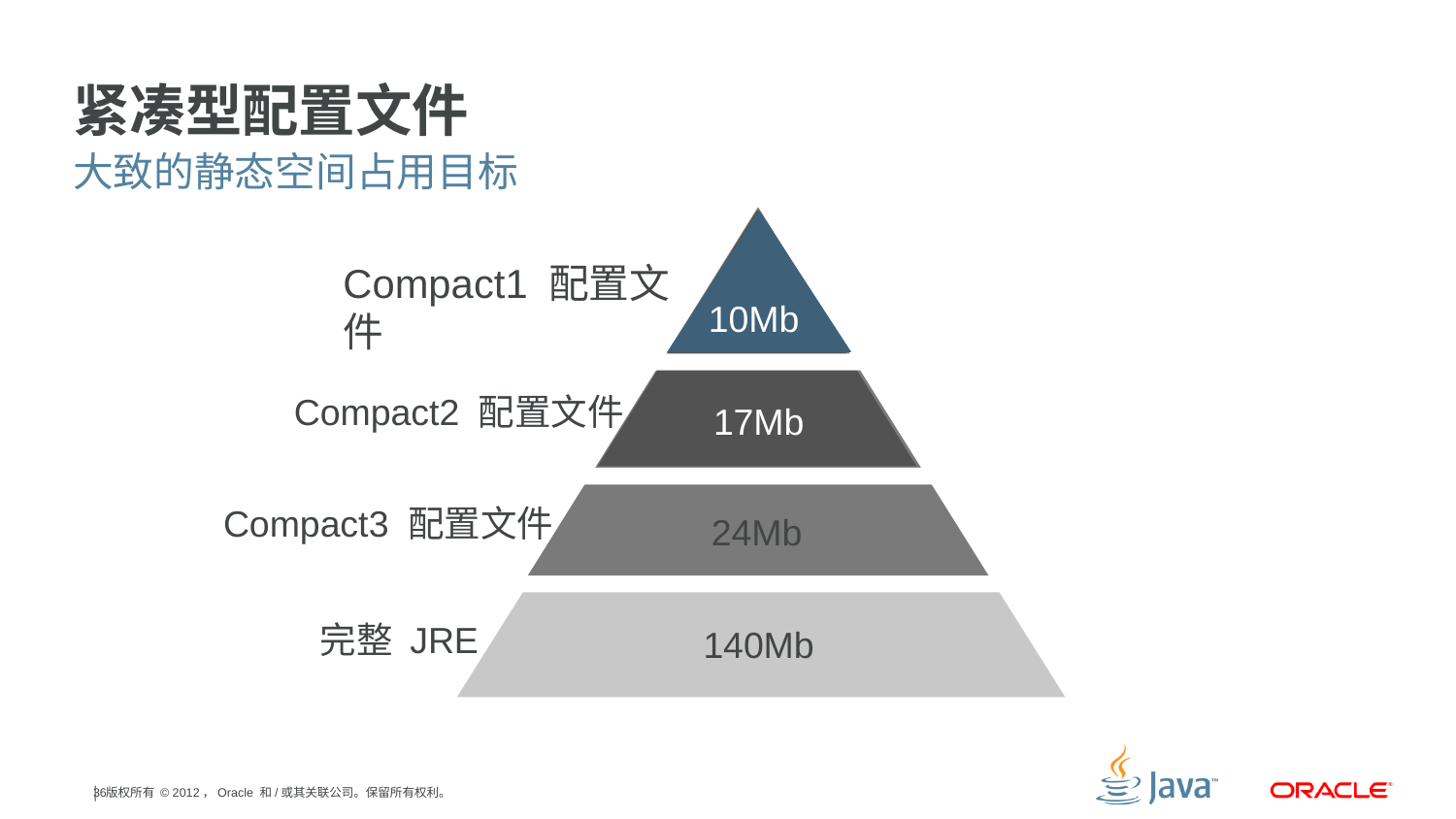

# 紧凑型配置文件
大致的静态空间占用目标

Compact1 配置文件
10Mb

Compact2 配置文件
17Mb

Compact3 配置文件
‎24Mb

完整 JRE
140Mb